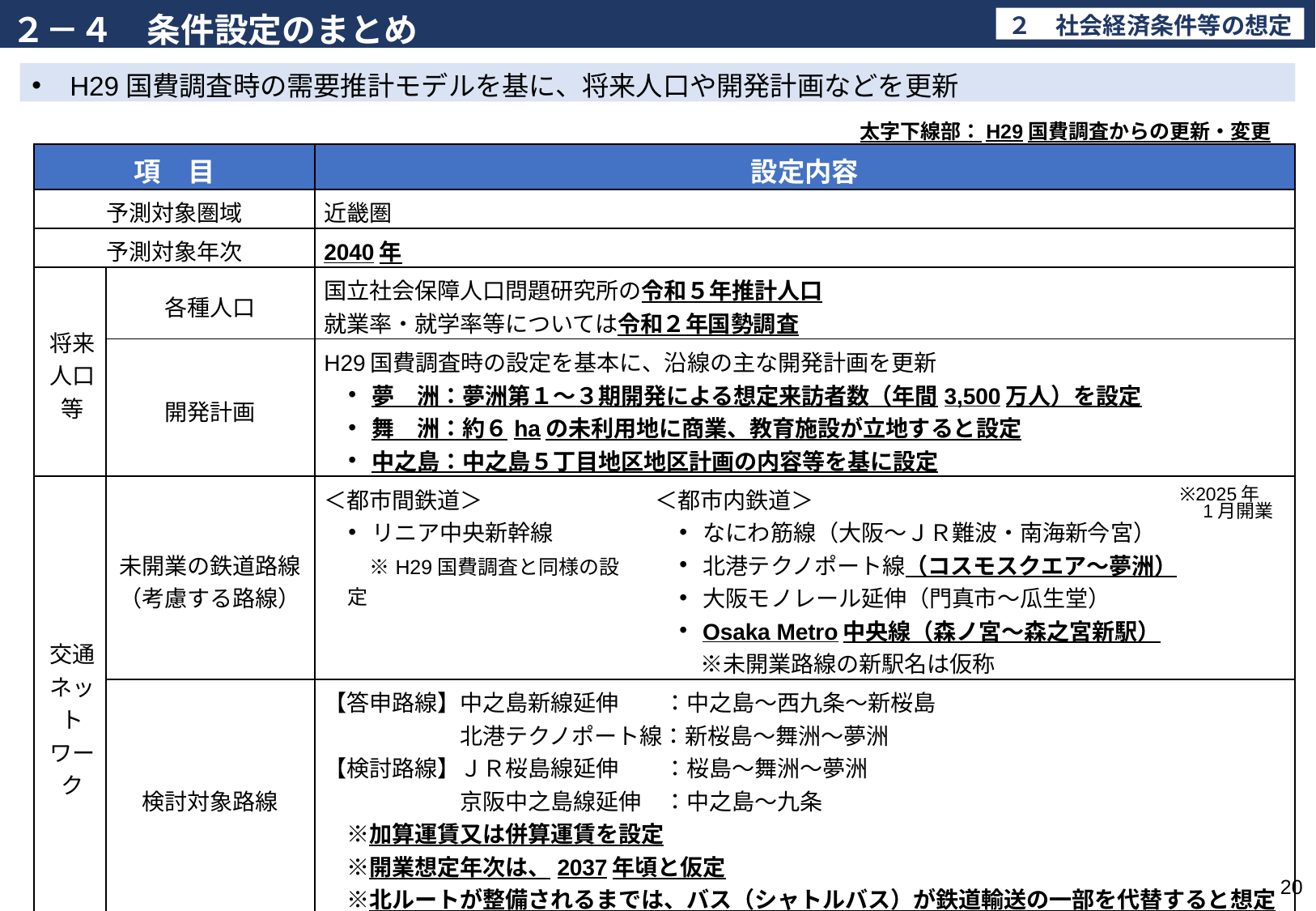

２－４　条件設定のまとめ
２　社会経済条件等の想定
H29国費調査時の需要推計モデルを基に、将来人口や開発計画などを更新
太字下線部：H29国費調査からの更新・変更
| 項　目 | 項目 | 設定内容 |  |
| --- | --- | --- | --- |
| 予測対象圏域 |  | 近畿圏 |  |
| 予測対象年次 |  | 2040年 |  |
| 将来人口等 | 各種人口 | 国立社会保障人口問題研究所の令和５年推計人口 就業率・就学率等については令和２年国勢調査 |  |
|  | 開発計画 | H29国費調査時の設定を基本に、沿線の主な開発計画を更新 夢　洲：夢洲第１～３期開発による想定来訪者数（年間3,500万人）を設定 舞　洲：約６haの未利用地に商業、教育施設が立地すると設定 中之島：中之島５丁目地区地区計画の内容等を基に設定 |  |
| 交通ネットワーク | 未開業の鉄道路線 （考慮する路線） | ＜都市間鉄道＞ リニア中央新幹線 　　※H29国費調査と同様の設定 | ＜都市内鉄道＞ なにわ筋線（大阪～ＪＲ難波・南海新今宮） 北港テクノポート線（コスモスクエア～夢洲） 大阪モノレール延伸（門真市～瓜生堂） Osaka Metro中央線（森ノ宮～森之宮新駅） 　　※未開業路線の新駅名は仮称 |
|  | 検討対象路線 | 【答申路線】中之島新線延伸　　：中之島～西九条～新桜島 　　　　　　北港テクノポート線：新桜島～舞洲～夢洲 【検討路線】ＪＲ桜島線延伸　　：桜島～舞洲～夢洲 　　　　　　京阪中之島線延伸　：中之島～九条 　※加算運賃又は併算運賃を設定 　※開業想定年次は、2037年頃と仮定 　※北ルートが整備されるまでは、バス（シャトルバス）が鉄道輸送の一部を代替すると想定 |  |
|  | 航空需要 | 訪日外国人旅行者数　6,000万人／年（2030年における目標値） |  |
※2025年
　1月開業
20